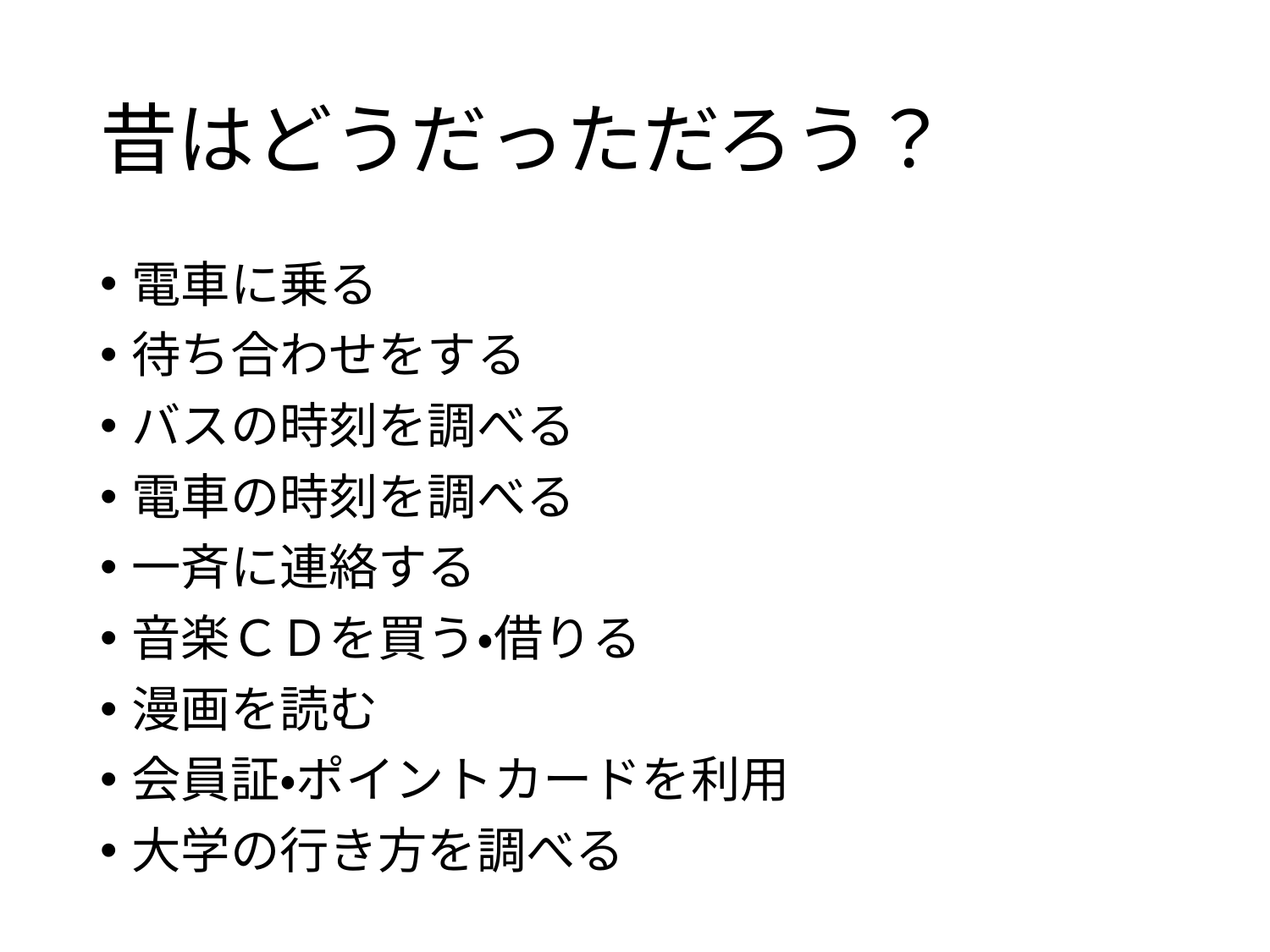

# 昔はどうだっただろう？
電車に乗る
待ち合わせをする
バスの時刻を調べる
電車の時刻を調べる
一斉に連絡する
音楽ＣＤを買う・借りる
漫画を読む
会員証・ポイントカードを利用
大学の行き方を調べる